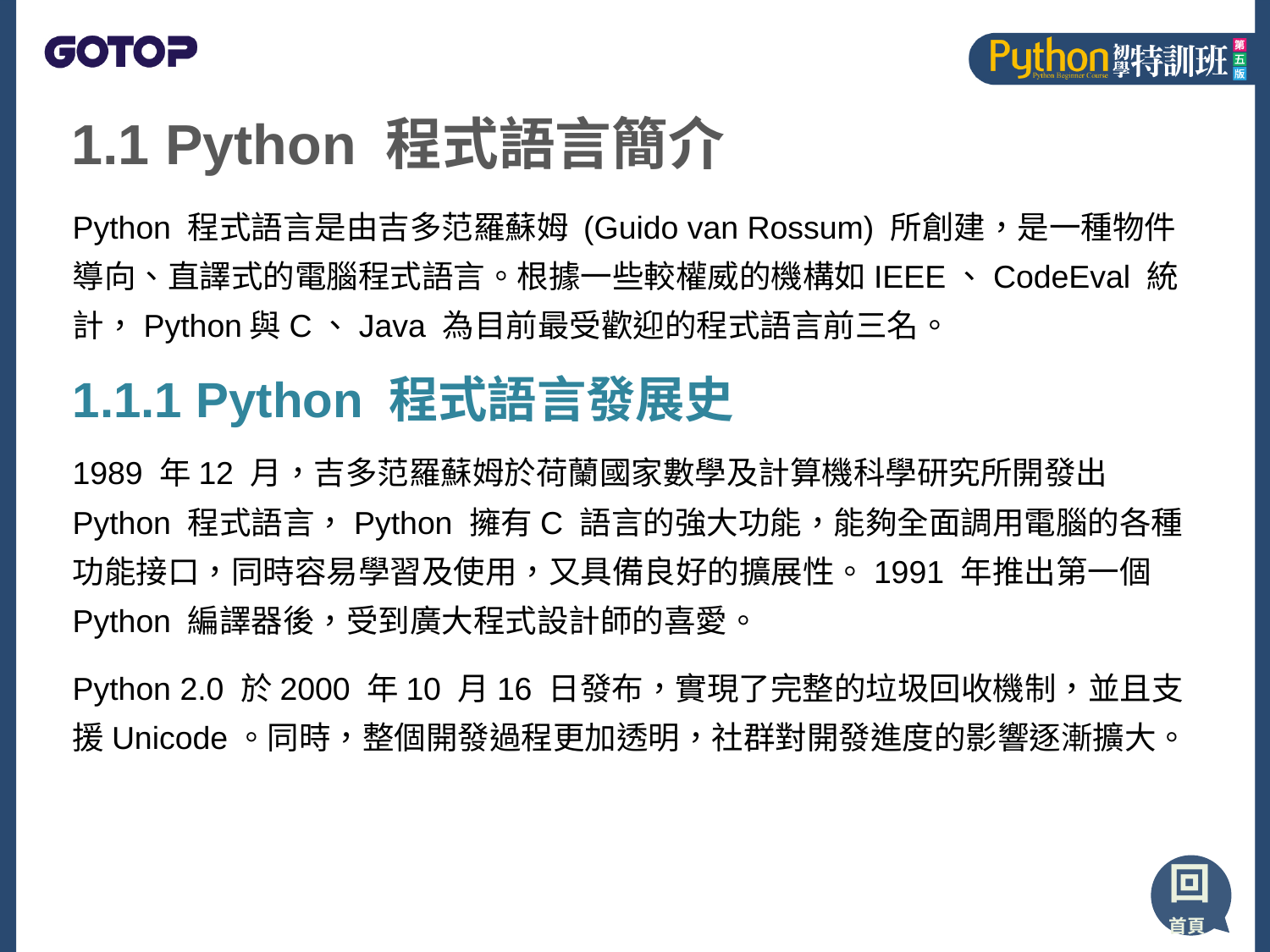

# 1.1 Python 程式語言簡介
Python 程式語言是由吉多范羅蘇姆 (Guido van Rossum) 所創建，是一種物件導向、直譯式的電腦程式語言。根據一些較權威的機構如IEEE、CodeEval 統計，Python與C、Java 為目前最受歡迎的程式語言前三名。
1.1.1 Python 程式語言發展史
1989 年12 月，吉多范羅蘇姆於荷蘭國家數學及計算機科學研究所開發出 Python 程式語言，Python 擁有C 語言的強大功能，能夠全面調用電腦的各種功能接口，同時容易學習及使用，又具備良好的擴展性。1991 年推出第一個Python 編譯器後，受到廣大程式設計師的喜愛。
Python 2.0 於2000 年10 月16 日發布，實現了完整的垃圾回收機制，並且支援Unicode。同時，整個開發過程更加透明，社群對開發進度的影響逐漸擴大。